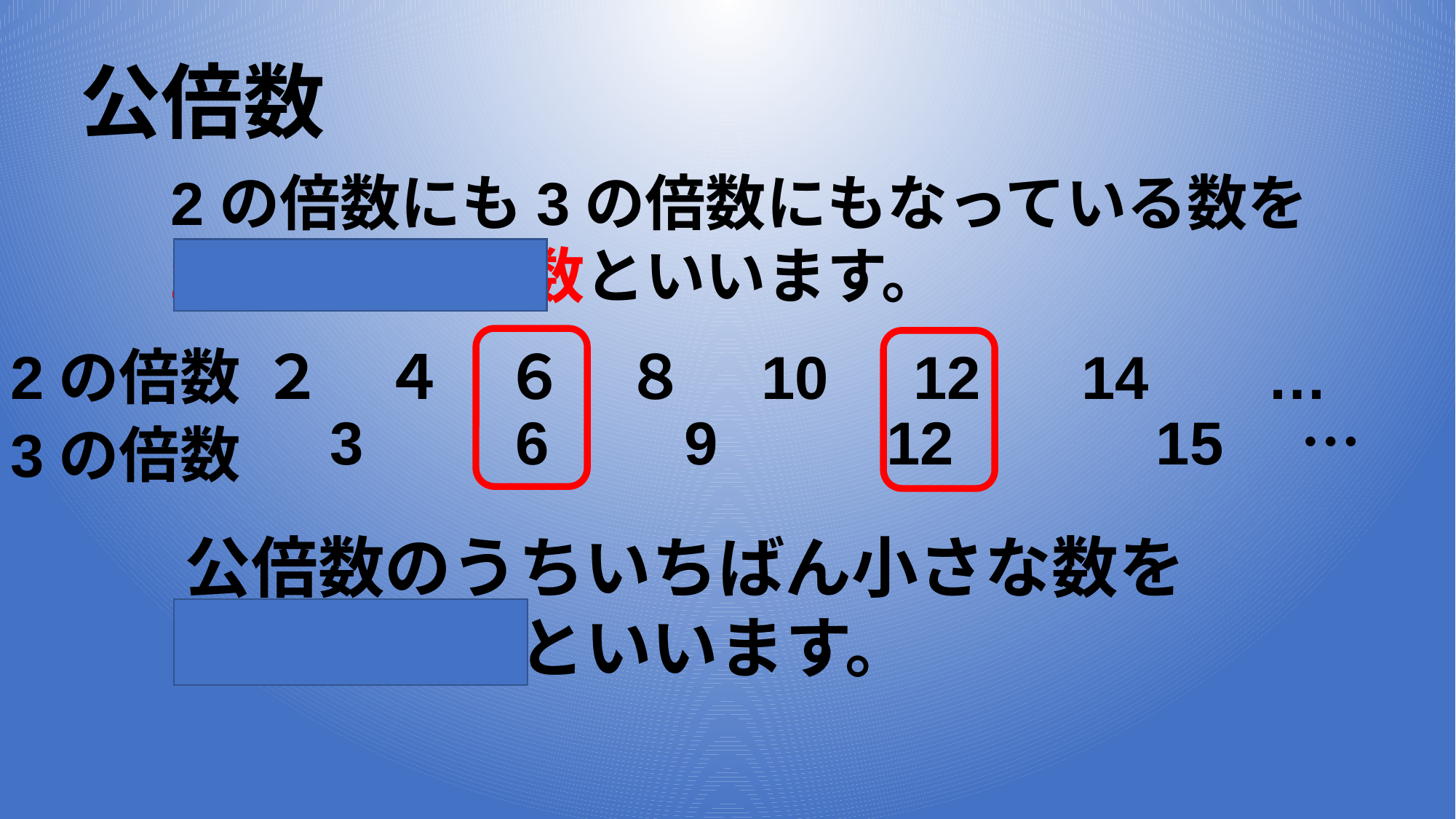

公倍数
2の倍数にも3の倍数にもなっている数を
2と3の公倍数といいます。

2の倍数
２　４　６　８　10     12      14       …
3         6        9          12            15　…
3の倍数
公倍数のうちいちばん小さな数を
最小公倍数といいます。